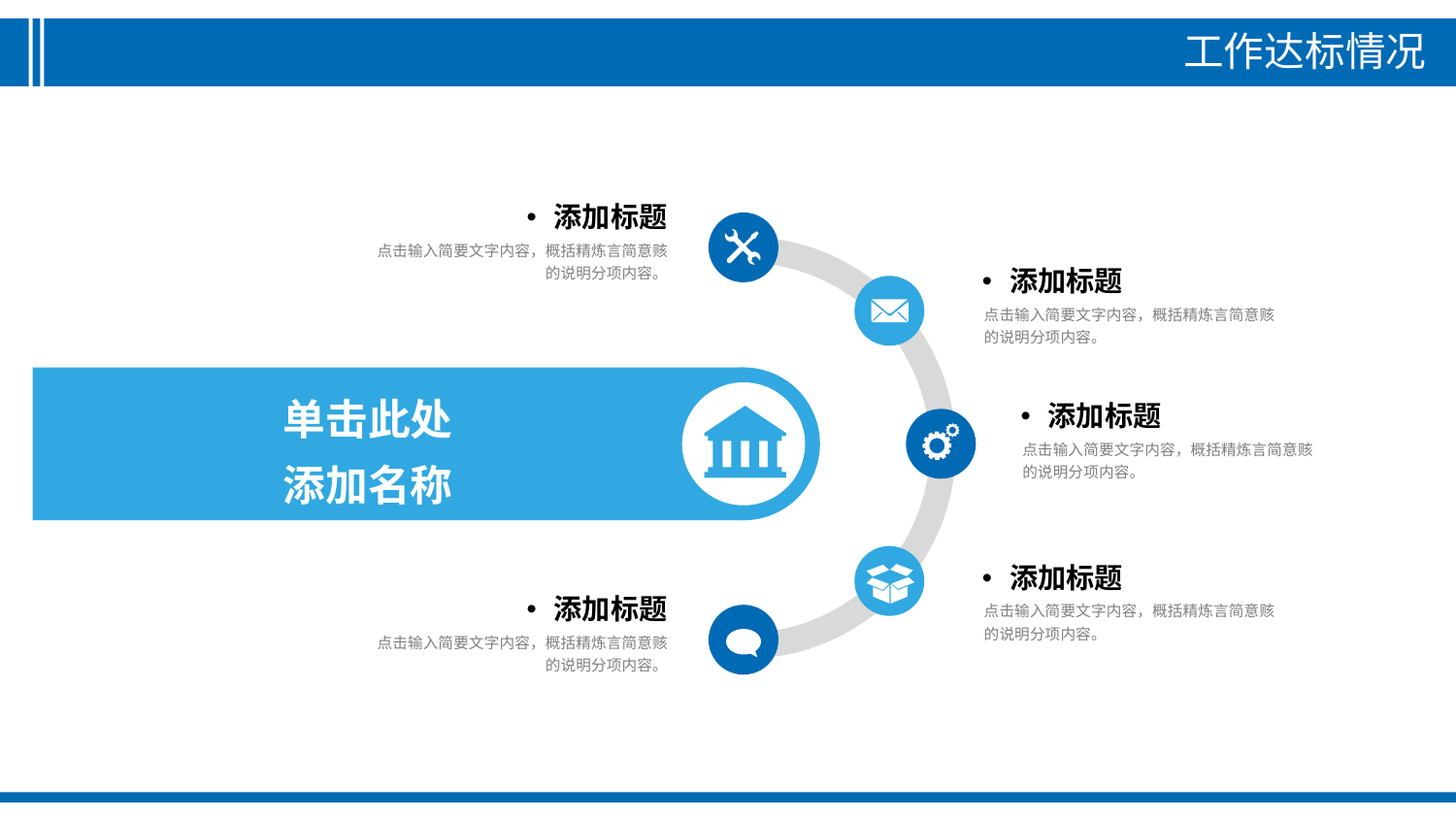

工作达标情况
添加标题

点击输入简要文字内容，概括精炼言简意赅的说明分项内容。
添加标题

点击输入简要文字内容，概括精炼言简意赅的说明分项内容。

单击此处
添加名称
添加标题

点击输入简要文字内容，概括精炼言简意赅的说明分项内容。

添加标题
添加标题
点击输入简要文字内容，概括精炼言简意赅的说明分项内容。

点击输入简要文字内容，概括精炼言简意赅的说明分项内容。
10